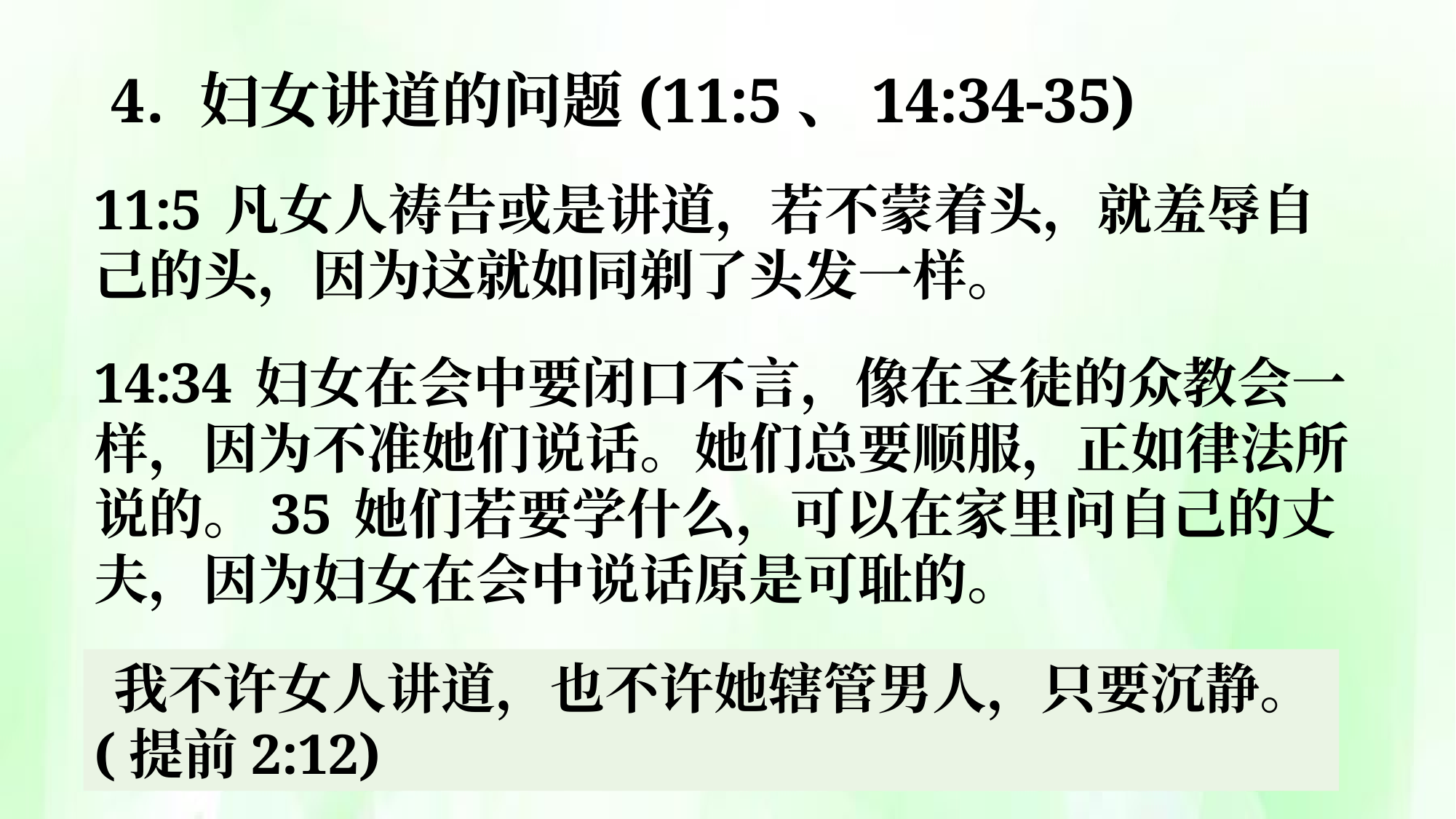

妇女讲道的问题(11:5、14:34-35)
11:5 凡女人祷告或是讲道，若不蒙着头，就羞辱自己的头，因为这就如同剃了头发一样。
14:34 妇女在会中要闭口不言，像在圣徒的众教会一样，因为不准她们说话。她们总要顺服，正如律法所说的。35 她们若要学什么，可以在家里问自己的丈夫，因为妇女在会中说话原是可耻的。
 我不许女人讲道，也不许她辖管男人，只要沉静。(提前2:12)